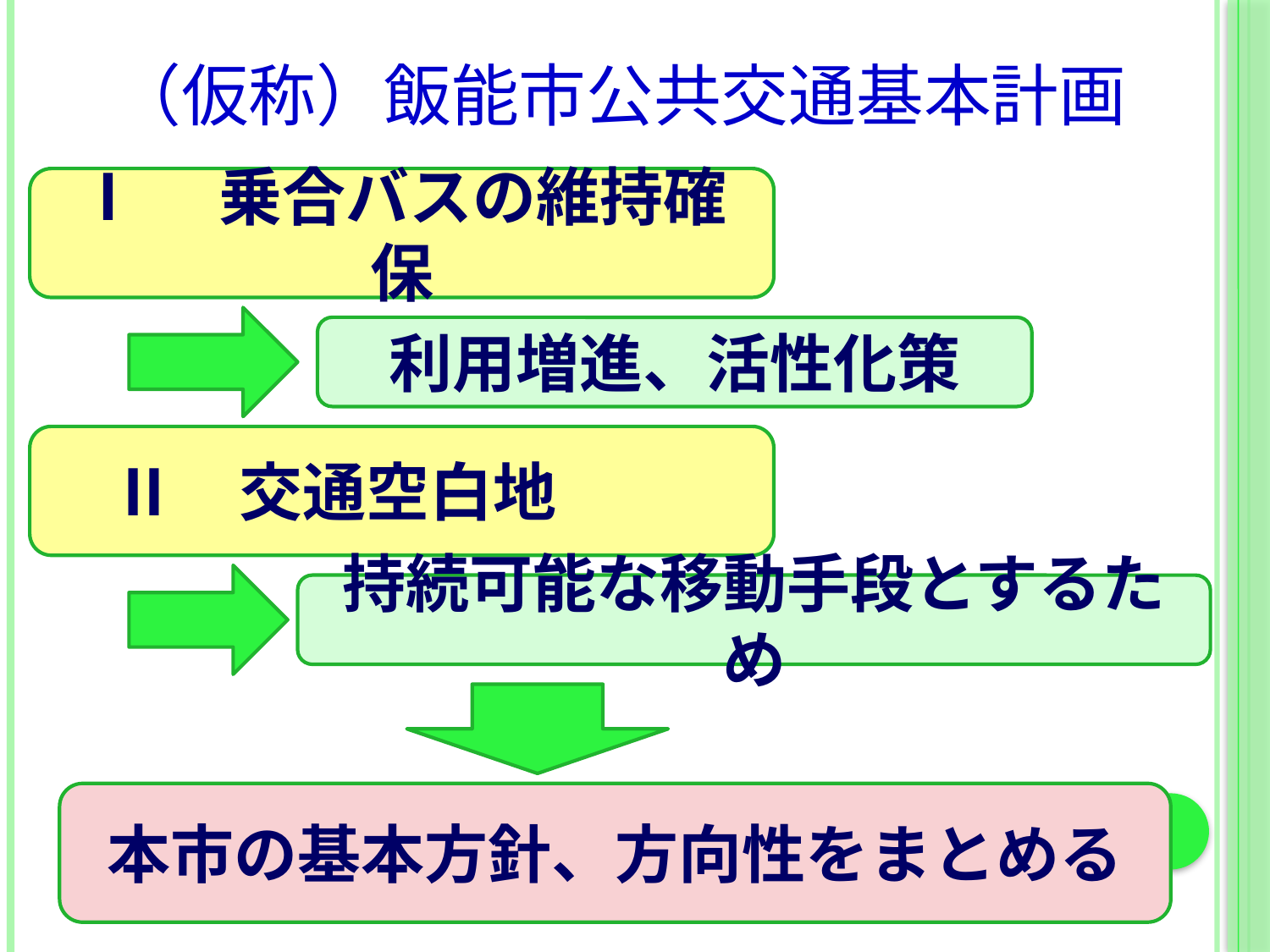

# （仮称）飯能市公共交通基本計画
Ⅰ　乗合バスの維持確保

利用増進、活性化策
　Ⅱ　交通空白地

持続可能な移動手段とするため

本市の基本方針、方向性をまとめる